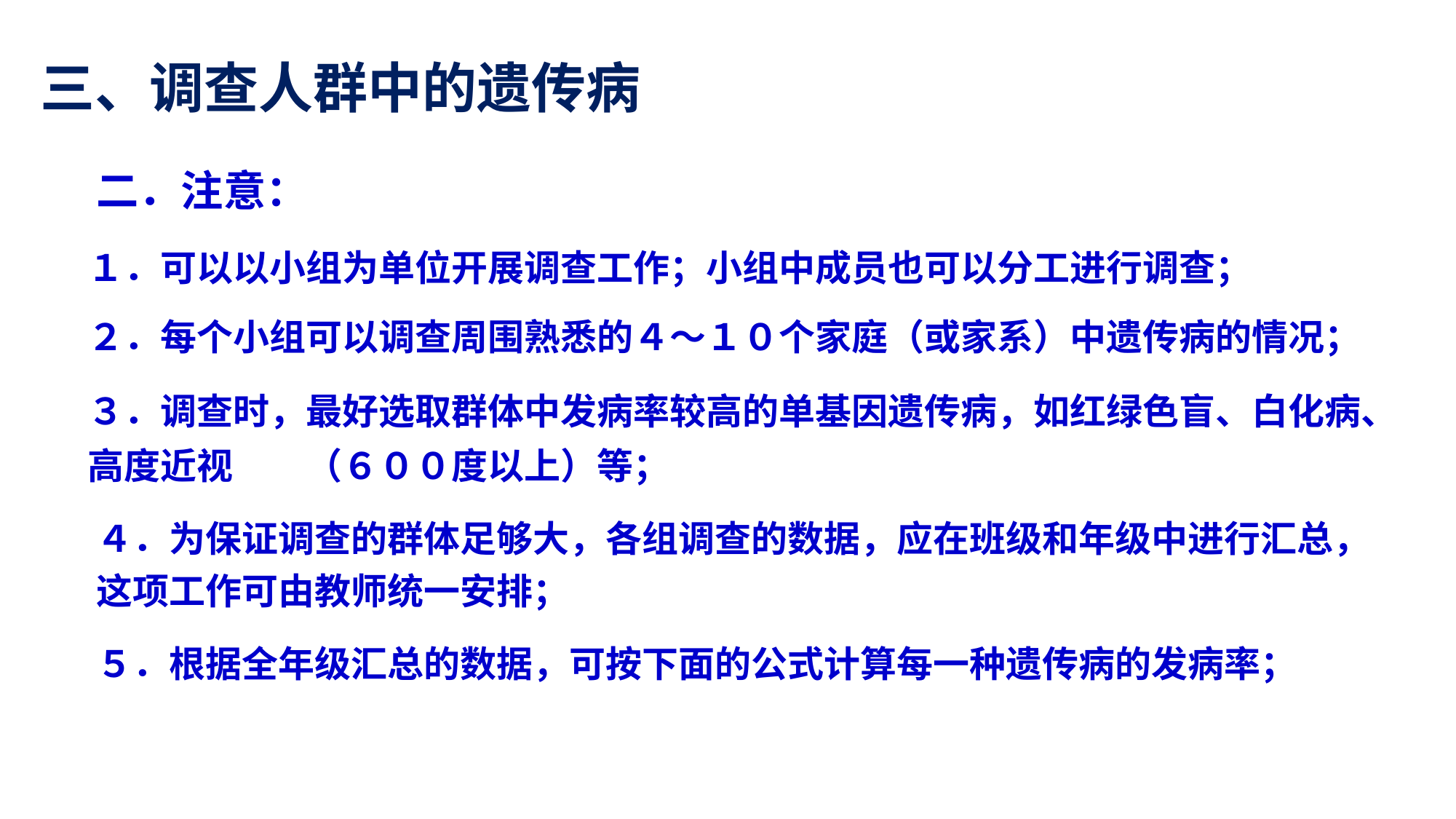

三、调查人群中的遗传病
二．注意：
１．可以以小组为单位开展调查工作；小组中成员也可以分工进行调查；
２．每个小组可以调查周围熟悉的４～１０个家庭（或家系）中遗传病的情况；
３．调查时，最好选取群体中发病率较高的单基因遗传病，如红绿色盲、白化病、高度近视	（６００度以上）等；
４．为保证调查的群体足够大，各组调查的数据，应在班级和年级中进行汇总，这项工作可由教师统一安排；
５．根据全年级汇总的数据，可按下面的公式计算每一种遗传病的发病率；